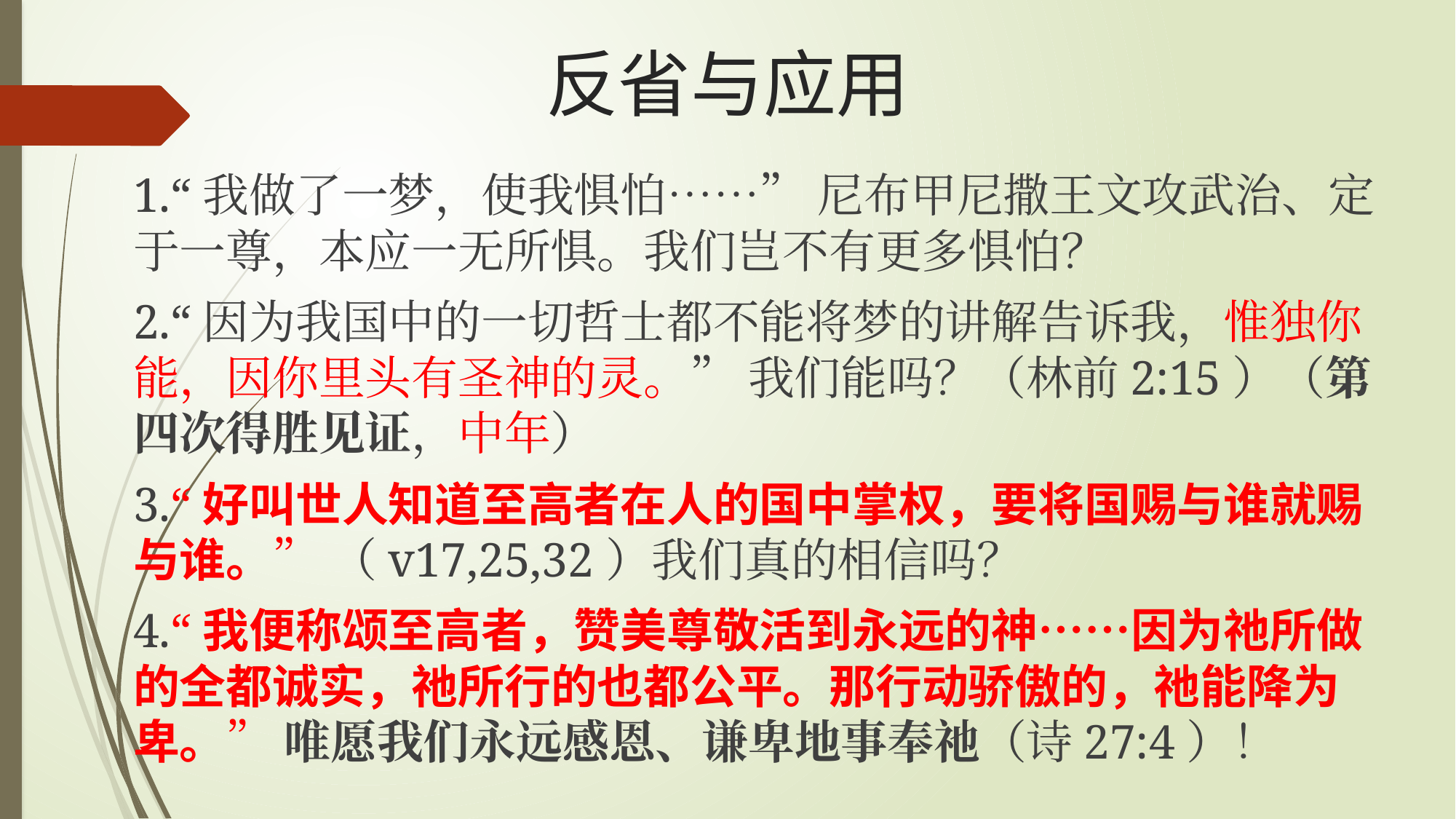

# 反省与应用
1.“我做了一梦，使我惧怕……” 尼布甲尼撒王文攻武治、定于一尊，本应一无所惧。我们岂不有更多惧怕？
2.“因为我国中的一切哲士都不能将梦的讲解告诉我，惟独你能，因你里头有圣神的灵。” 我们能吗？（林前2:15）（第四次得胜见证，中年）
3.“好叫世人知道至高者在人的国中掌权，要将国赐与谁就赐与谁。” （v17,25,32）我们真的相信吗？
4.“我便称颂至高者，赞美尊敬活到永远的神……因为祂所做的全都诚实，祂所行的也都公平。那行动骄傲的，祂能降为卑。” 唯愿我们永远感恩、谦卑地事奉祂（诗27:4）！